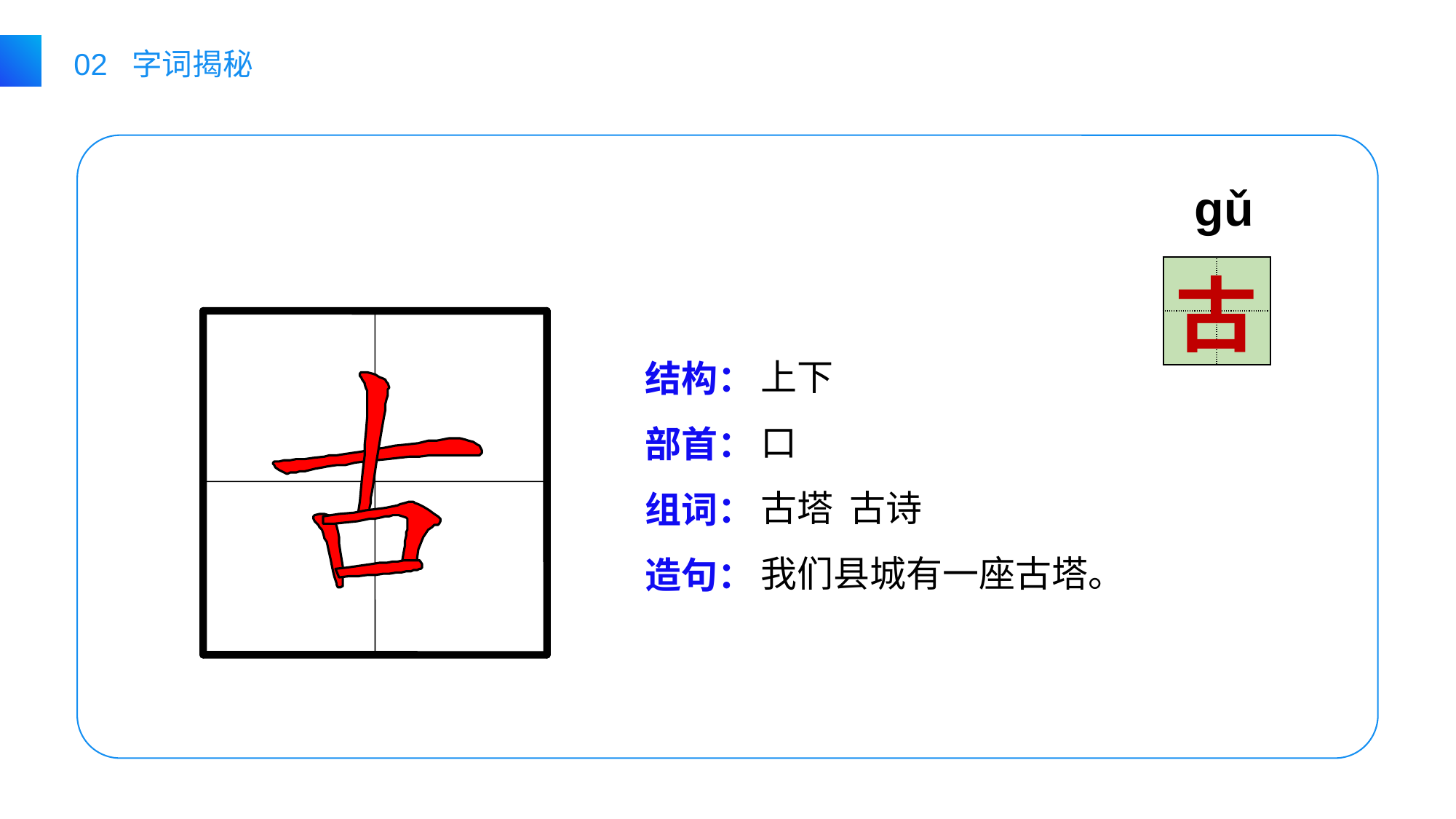

02  字词揭秘

gǔ
|  |  |
| --- | --- |
|  |  |
古

上下
口
古塔  古诗
我们县城有一座古塔。
结构：
部首：
组词：
造句：